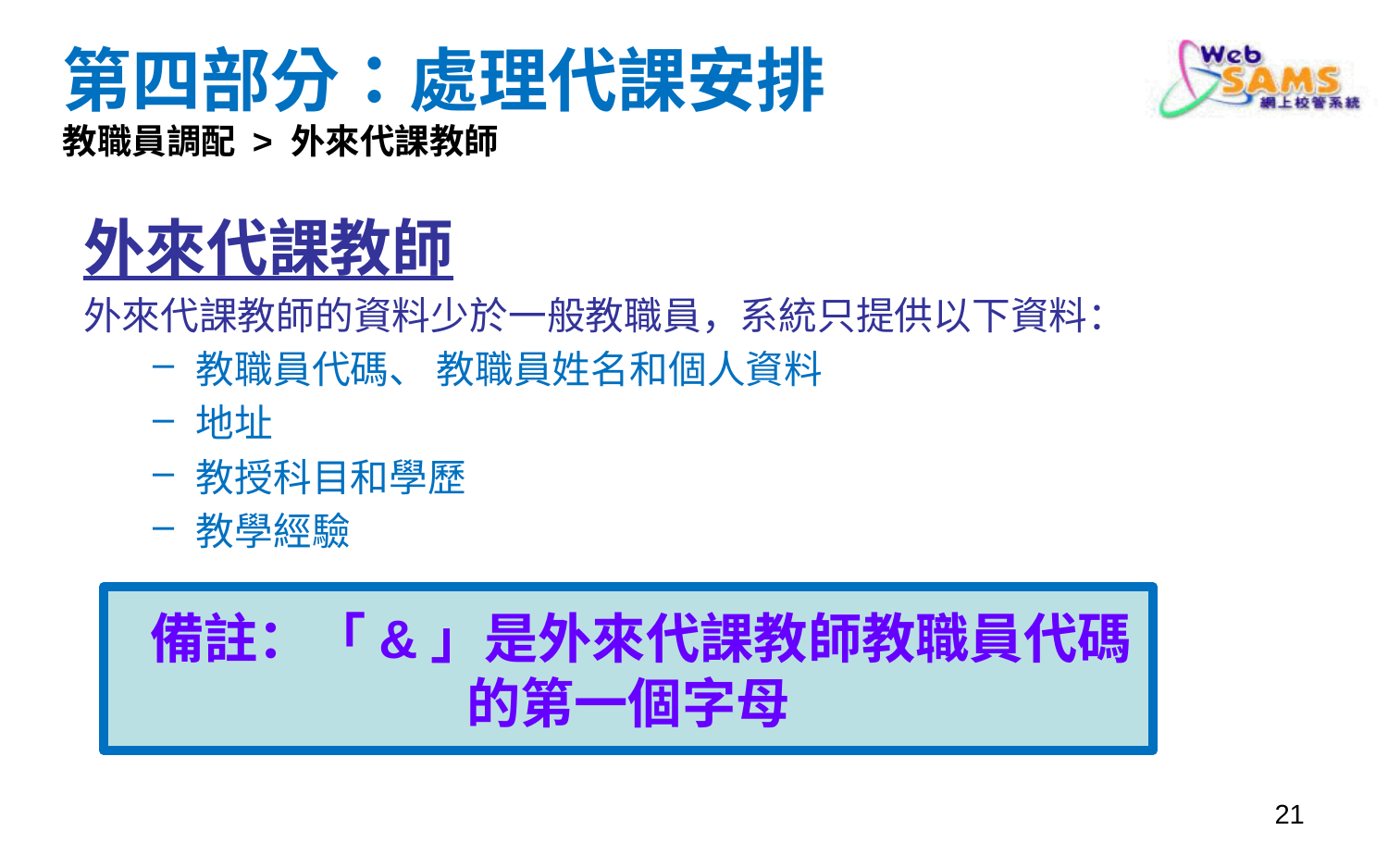

第四部分：處理代課安排
教職員調配 > 外來代課教師
外來代課教師
外來代課教師的資料少於一般教職員，系統只提供以下資料：
教職員代碼、 教職員姓名和個人資料
地址
教授科目和學歷
教學經驗
 備註：「&」是外來代課教師教職員代碼的第一個字母
21